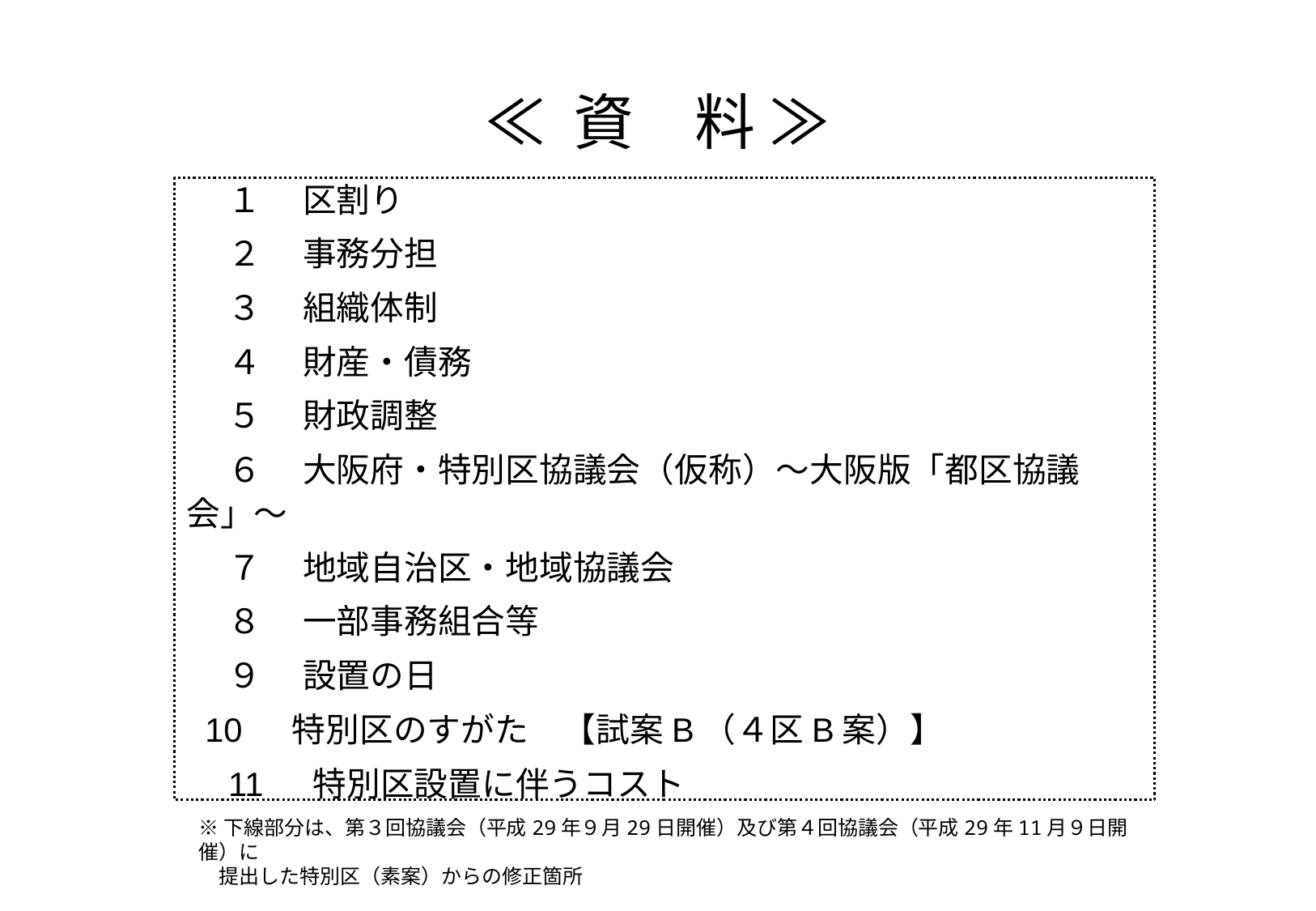

# ≪ 資　料 ≫
　 １　 区割り
　 ２　 事務分担
　 ３　 組織体制
　 ４　 財産・債務
　 ５　 財政調整
　 ６　 大阪府・特別区協議会（仮称）～大阪版「都区協議会」～
　 ７　 地域自治区・地域協議会
　 ８　 一部事務組合等
　 ９　 設置の日
  10　 特別区のすがた　【試案B（４区B案）】
　11　 特別区設置に伴うコスト
※下線部分は、第３回協議会（平成29年９月29日開催）及び第４回協議会（平成29年11月９日開催）に
　提出した特別区（素案）からの修正箇所